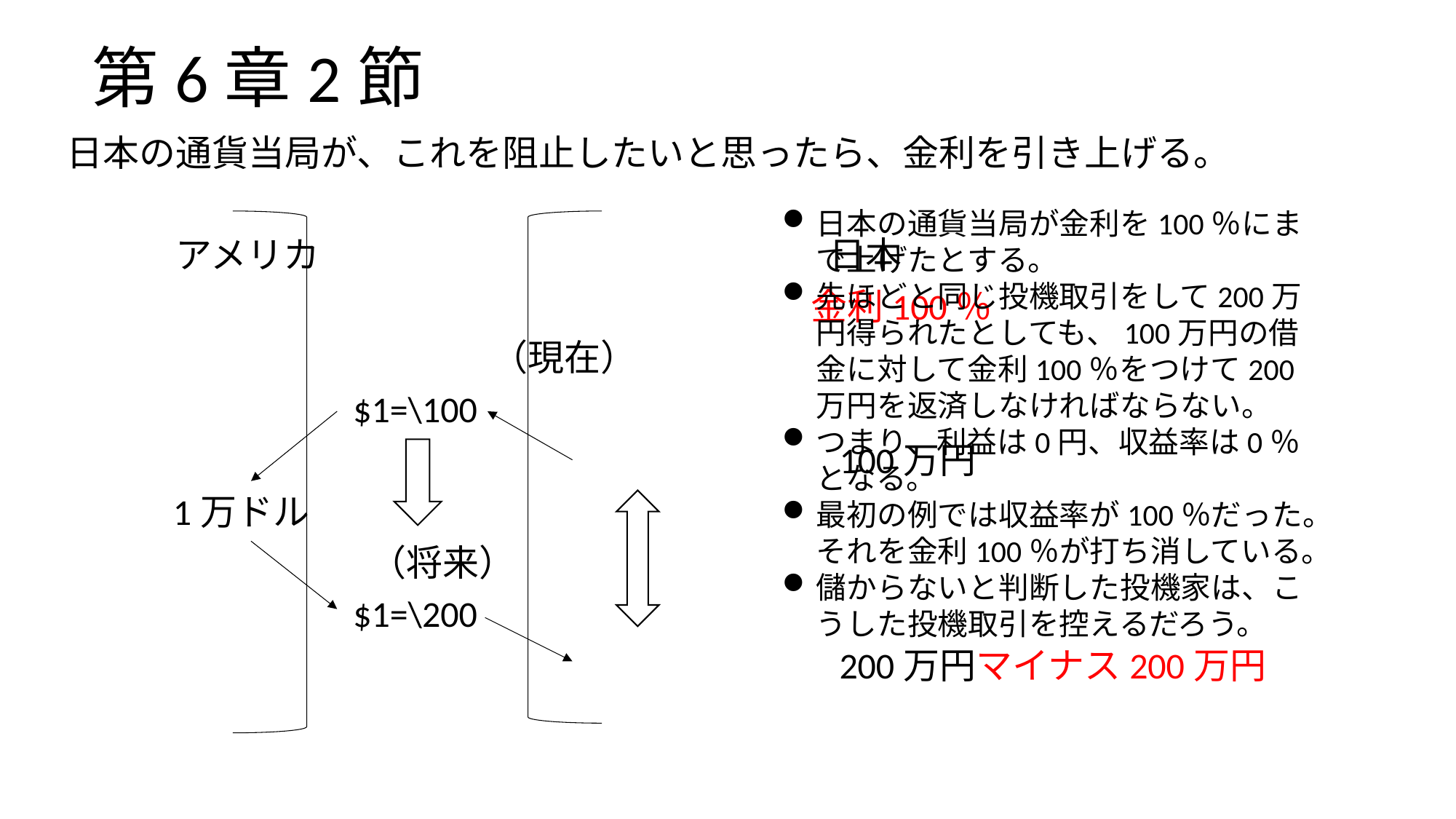

# 第6章2節
日本の通貨当局が、これを阻止したいと思ったら、金利を引き上げる。

　　　アメリカ　　　　　　　　　　　　　　日本
　　　　　　　　　　　  　　　　　　　　　金利100％
　　　　　　　　　　   　（現在）
                                   $1=\100
　　　　　　　　　　　　　　　　　　　　　100万円
             1万ドル
                                    （将来）
                                   $1=\200
　　　　　　　　　　　　　　　　　　　　　200万円マイナス200万円
日本の通貨当局が金利を100％にまで上げたとする。
先ほどと同じ投機取引をして200万円得られたとしても、100万円の借金に対して金利100％をつけて200万円を返済しなければならない。
つまり、利益は0円、収益率は0％となる。
最初の例では収益率が100％だった。それを金利100％が打ち消している。
儲からないと判断した投機家は、こうした投機取引を控えるだろう。